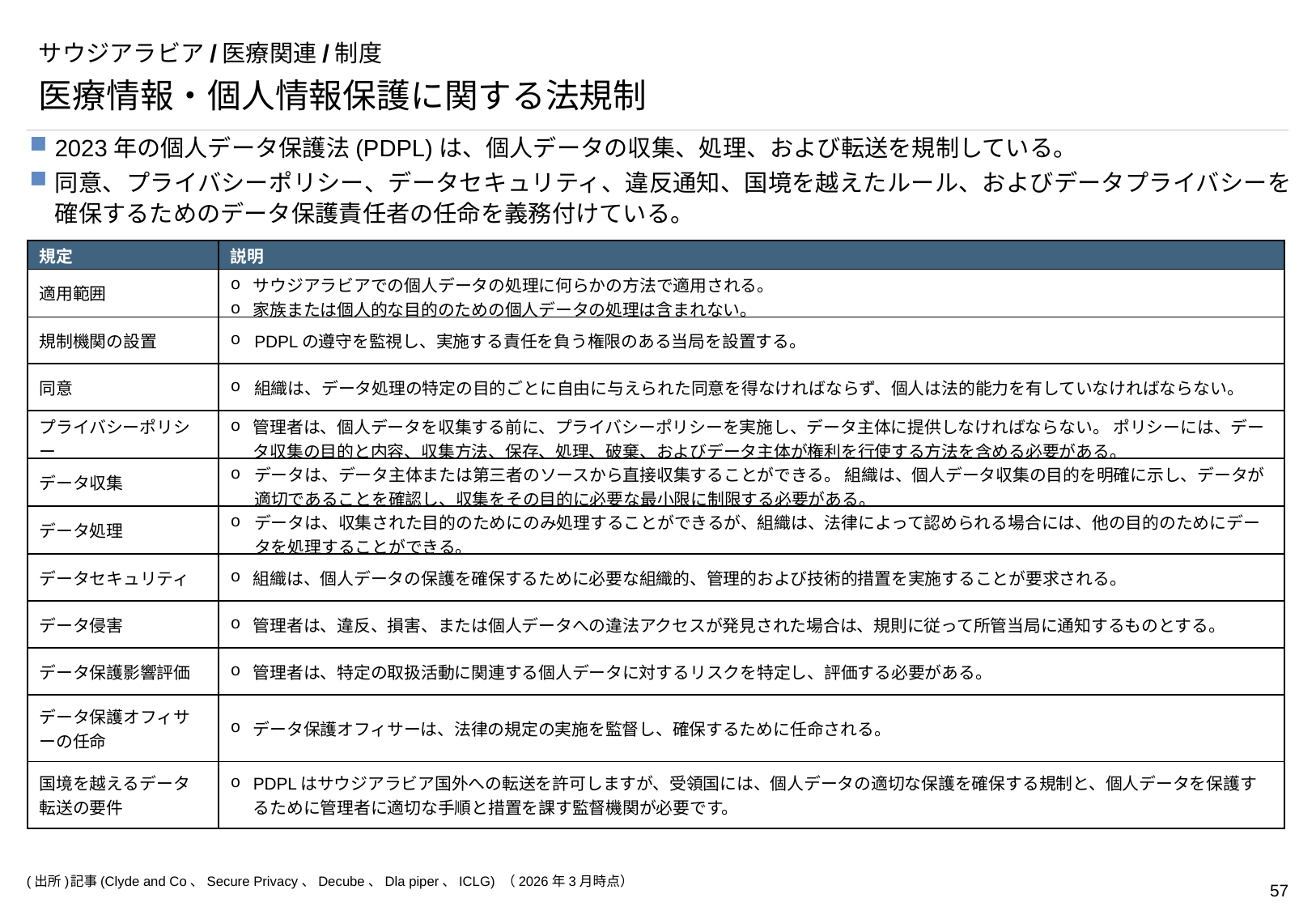

# サウジアラビア/医療関連/制度
医療情報・個人情報保護に関する法規制
2023年の個人データ保護法(PDPL)は、個人データの収集、処理、および転送を規制している。
同意、プライバシーポリシー、データセキュリティ、違反通知、国境を越えたルール、およびデータプライバシーを確保するためのデータ保護責任者の任命を義務付けている。

| 規定 | 説明 |
| --- | --- |
| 適用範囲 | サウジアラビアでの個人データの処理に何らかの方法で適用される。 家族または個人的な目的のための個人データの処理は含まれない。 |
| 規制機関の設置 | PDPLの遵守を監視し、実施する責任を負う権限のある当局を設置する。 |
| 同意 | 組織は、データ処理の特定の目的ごとに自由に与えられた同意を得なければならず、個人は法的能力を有していなければならない。 |
| プライバシーポリシー | 管理者は、個人データを収集する前に、プライバシーポリシーを実施し、データ主体に提供しなければならない。 ポリシーには、データ収集の目的と内容、収集方法、保存、処理、破棄、およびデータ主体が権利を行使する方法を含める必要がある。 |
| データ収集 | データは、データ主体または第三者のソースから直接収集することができる。 組織は、個人データ収集の目的を明確に示し、データが適切であることを確認し、収集をその目的に必要な最小限に制限する必要がある。 |
| データ処理 | データは、収集された目的のためにのみ処理することができるが、組織は、法律によって認められる場合には、他の目的のためにデータを処理することができる。 |
| データセキュリティ | 組織は、個人データの保護を確保するために必要な組織的、管理的および技術的措置を実施することが要求される。 |
| データ侵害 | 管理者は、違反、損害、または個人データへの違法アクセスが発見された場合は、規則に従って所管当局に通知するものとする。 |
| データ保護影響評価 | 管理者は、特定の取扱活動に関連する個人データに対するリスクを特定し、評価する必要がある。 |
| データ保護オフィサーの任命 | データ保護オフィサーは、法律の規定の実施を監督し、確保するために任命される。 |
| 国境を越えるデータ転送の要件 | PDPLはサウジアラビア国外への転送を許可しますが、受領国には、個人データの適切な保護を確保する規制と、個人データを保護するために管理者に適切な手順と措置を課す監督機関が必要です。 |
(出所)	記事(Clyde and Co、Secure Privacy、Decube、Dla piper、ICLG) （2026年3月時点）